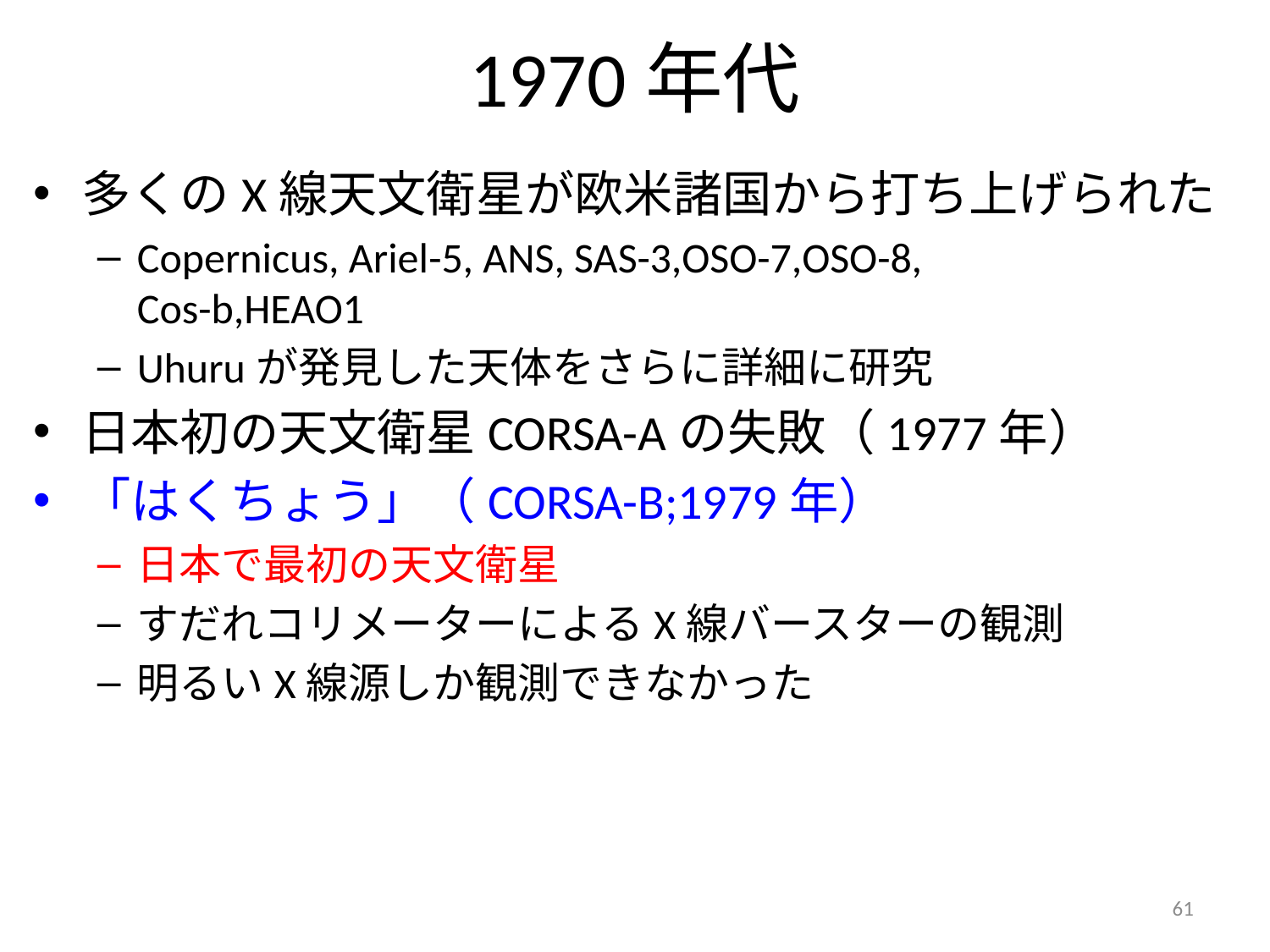

# 1970年代
多くのX線天文衛星が欧米諸国から打ち上げられた
Copernicus, Ariel-5, ANS, SAS-3,OSO-7,OSO-8,
Cos-b,HEAO1
Uhuruが発見した天体をさらに詳細に研究
日本初の天文衛星CORSA-Aの失敗（1977年）
「はくちょう」（CORSA-B;1979年）
日本で最初の天文衛星
すだれコリメーターによるX線バースターの観測
明るいX線源しか観測できなかった
61